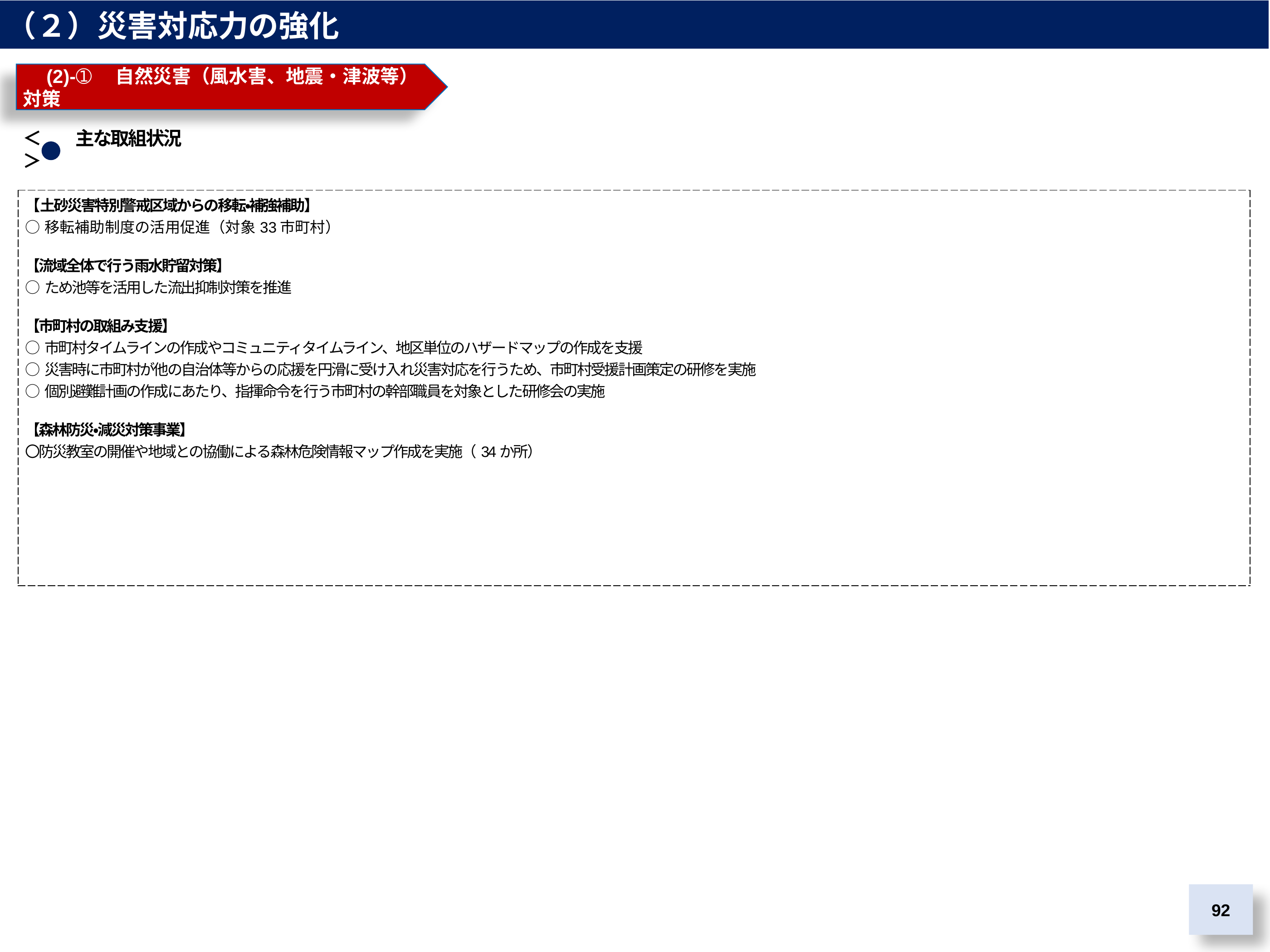

（２）災害対応力の強化
　(2)-➀　自然災害（風水害、地震・津波等）対策
＜　　主な取組状況＞

| 【土砂災害特別警戒区域からの移転・補強補助】 ○移転補助制度の活用促進（対象33市町村） 【流域全体で行う雨水貯留対策】 ○ため池等を活用した流出抑制対策を推進 【市町村の取組み支援】 ○市町村タイムラインの作成やコミュニティタイムライン、地区単位のハザードマップの作成を支援 ○災害時に市町村が他の自治体等からの応援を円滑に受け入れ災害対応を行うため、市町村受援計画策定の研修を実施 ○個別避難計画の作成にあたり、指揮命令を行う市町村の幹部職員を対象とした研修会の実施 【森林防災・減災対策事業】 〇防災教室の開催や地域との協働による森林危険情報マップ作成を実施（34か所） |
| --- |
92